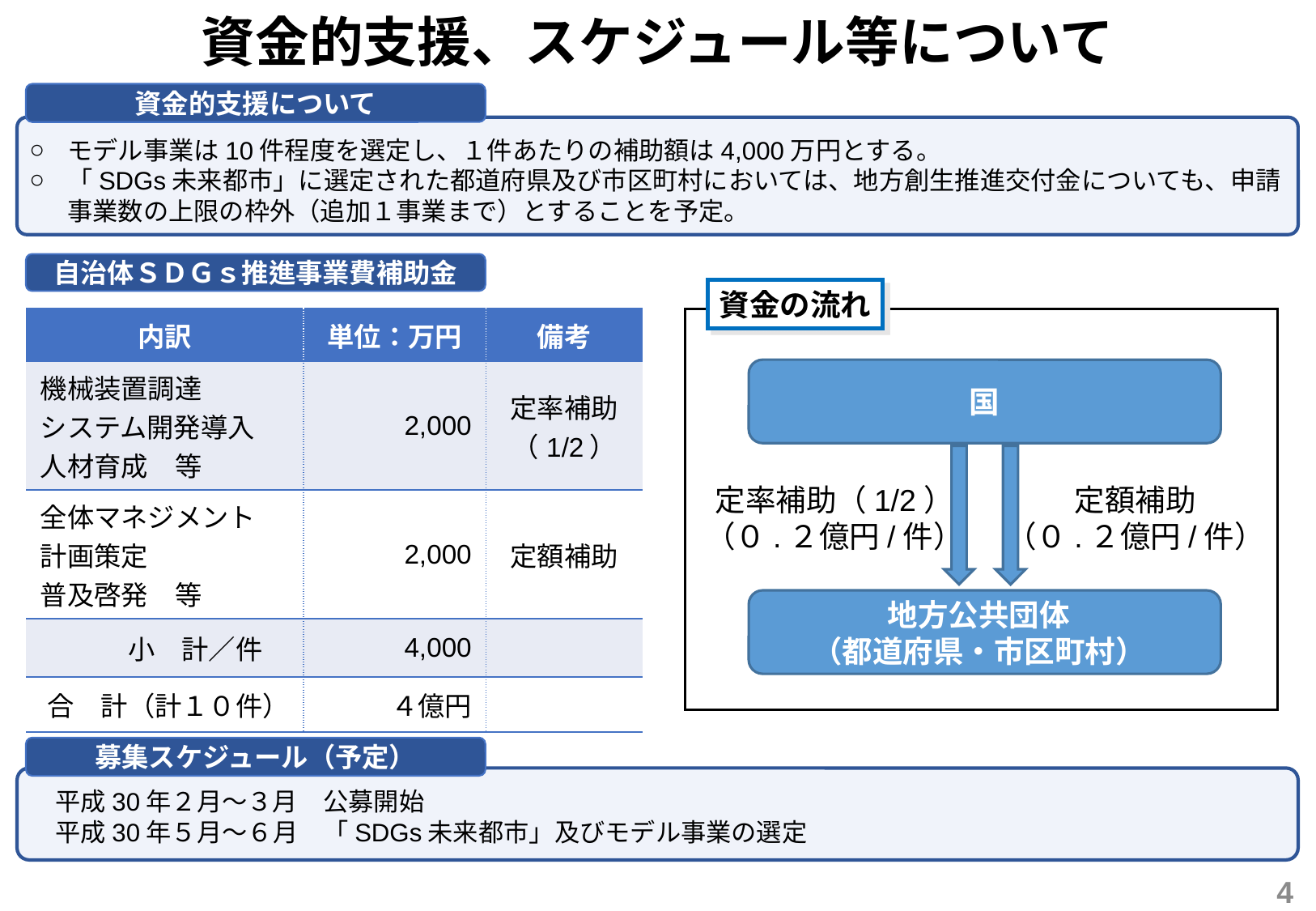

資金的支援、スケジュール等について
資金的支援について
モデル事業は10件程度を選定し、１件あたりの補助額は4,000万円とする。
「SDGs未来都市」に選定された都道府県及び市区町村においては、地方創生推進交付金についても、申請事業数の上限の枠外（追加１事業まで）とすることを予定。
自治体ＳＤＧｓ推進事業費補助金
資金の流れ
| 内訳 | 単位：万円 | 備考 |
| --- | --- | --- |
| 機械装置調達 システム開発導入 人材育成　等 | 2,000 | 定率補助 （1/2） |
| 全体マネジメント 計画策定 普及啓発　等 | 2,000 | 定額補助 |
| 小　計／件 | 4,000 |  |
| 合　計（計１０件） | ４億円 |  |

国

定額補助
（０.２億円/件）
定率補助（1/2）
（０.２億円/件）
地方公共団体
（都道府県・市区町村）
募集スケジュール（予定）
　平成30年２月～３月　公募開始
　平成30年５月～６月　「SDGs未来都市」及びモデル事業の選定
4